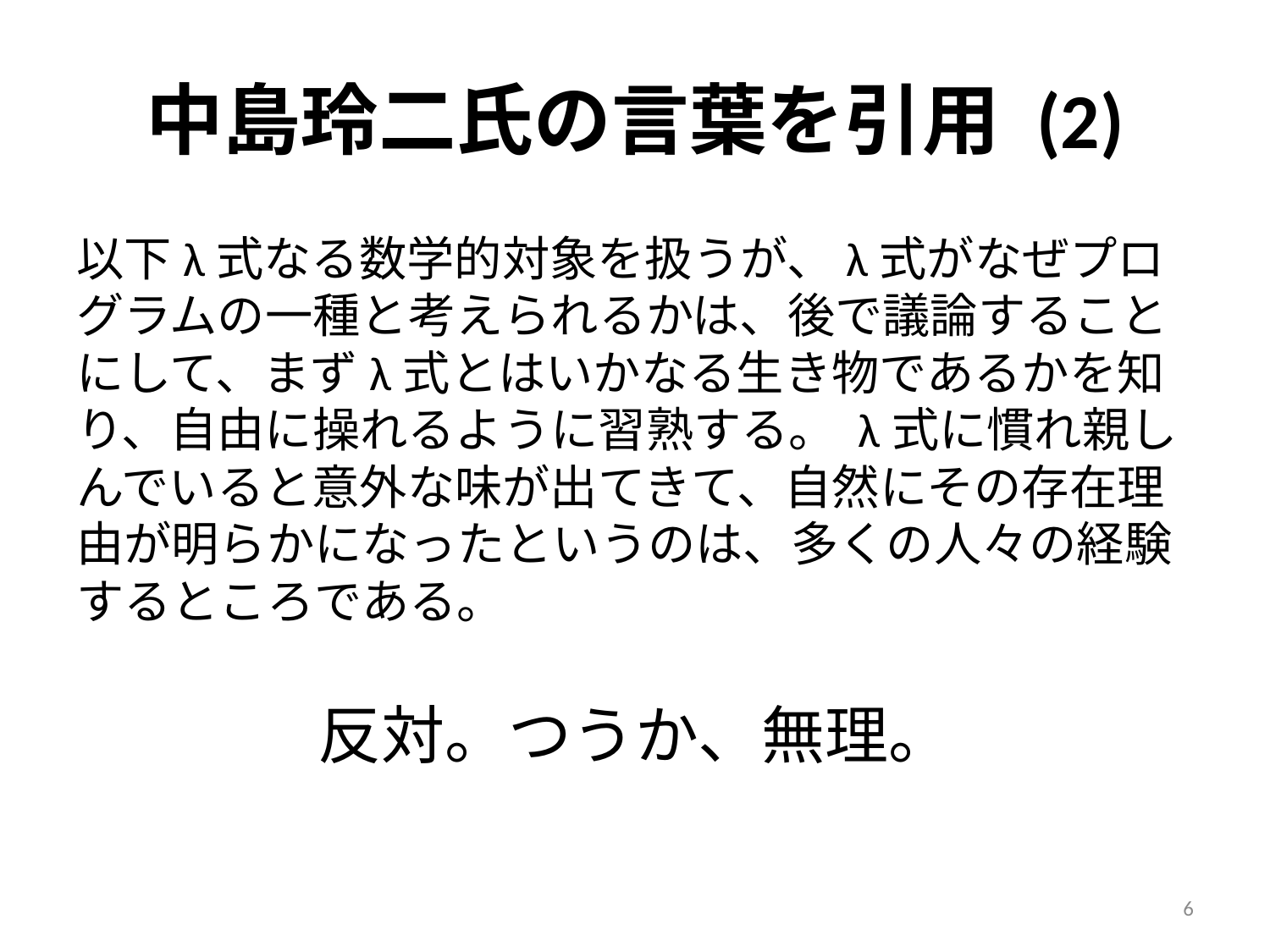

# 中島玲二氏の言葉を引用 (2)
以下λ式なる数学的対象を扱うが、λ式がなぜプログラムの一種と考えられるかは、後で議論することにして、まずλ式とはいかなる生き物であるかを知り、自由に操れるように習熟する。 λ式に慣れ親しんでいると意外な味が出てきて、自然にその存在理由が明らかになったというのは、多くの人々の経験するところである。

反対。つうか、無理。
6